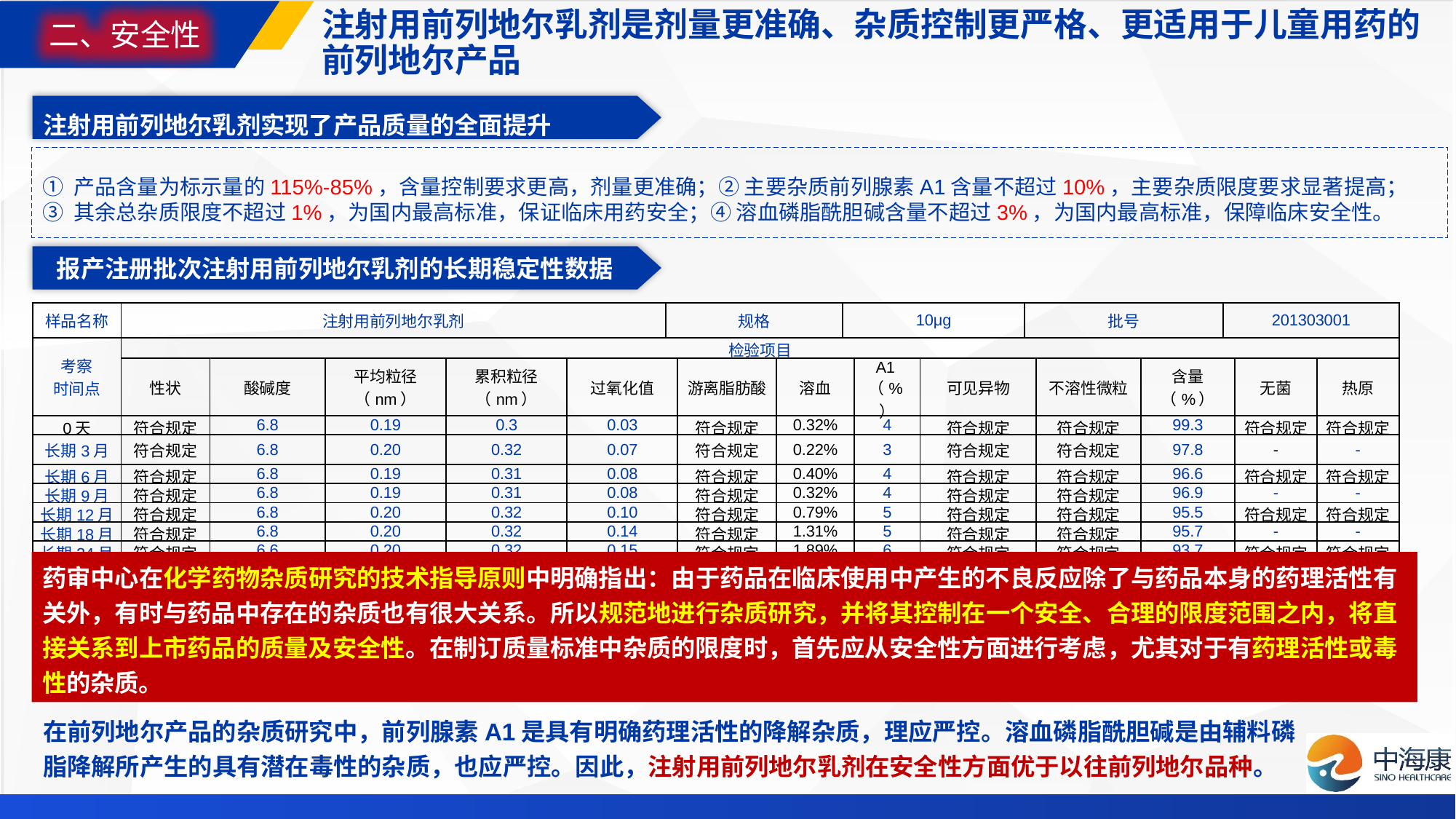

二、安全性
# 注射用前列地尔乳剂是剂量更准确、杂质控制更严格、更适用于儿童用药的前列地尔产品
注射用前列地尔乳剂实现了产品质量的全面提升
① 产品含量为标示量的115%-85%，含量控制要求更高，剂量更准确；② 主要杂质前列腺素A1含量不超过10%，主要杂质限度要求显著提高；
③ 其余总杂质限度不超过1%，为国内最高标准，保证临床用药安全；④ 溶血磷脂酰胆碱含量不超过3%，为国内最高标准，保障临床安全性。
报产注册批次注射用前列地尔乳剂的长期稳定性数据
| 样品名称 | 注射用前列地尔乳剂 |  |  |  |  | 规格 |  |  | 10μg |  |  | 批号 |  |  | 201303001 |  |  |
| --- | --- | --- | --- | --- | --- | --- | --- | --- | --- | --- | --- | --- | --- | --- | --- | --- | --- |
| 考察 时间点 | 检验项目 |  |  |  |  |  |  |  |  |  |  |  |  |  |  |  |  |
|  | 性状 | 酸碱度 | 平均粒径（nm） | 累积粒径（nm） | 过氧化值 |  | 游离脂肪酸 | 溶血 |  | A1（%） | 可见异物 |  | 不溶性微粒 | 含量（%） |  | 无菌 | 热原 |
| 0天 | 符合规定 | 6.8 | 0.19 | 0.3 | 0.03 |  | 符合规定 | 0.32% |  | 4 | 符合规定 |  | 符合规定 | 99.3 |  | 符合规定 | 符合规定 |
| 长期3月 | 符合规定 | 6.8 | 0.20 | 0.32 | 0.07 |  | 符合规定 | 0.22% |  | 3 | 符合规定 |  | 符合规定 | 97.8 |  | - | - |
| 长期6月 | 符合规定 | 6.8 | 0.19 | 0.31 | 0.08 |  | 符合规定 | 0.40% |  | 4 | 符合规定 |  | 符合规定 | 96.6 |  | 符合规定 | 符合规定 |
| 长期9月 | 符合规定 | 6.8 | 0.19 | 0.31 | 0.08 |  | 符合规定 | 0.32% |  | 4 | 符合规定 |  | 符合规定 | 96.9 |  | - | - |
| 长期12月 | 符合规定 | 6.8 | 0.20 | 0.32 | 0.10 |  | 符合规定 | 0.79% |  | 5 | 符合规定 |  | 符合规定 | 95.5 |  | 符合规定 | 符合规定 |
| 长期18月 | 符合规定 | 6.8 | 0.20 | 0.32 | 0.14 |  | 符合规定 | 1.31% |  | 5 | 符合规定 |  | 符合规定 | 95.7 |  | - | - |
| 长期24月 | 符合规定 | 6.6 | 0.20 | 0.32 | 0.15 |  | 符合规定 | 1.89% |  | 6 | 符合规定 |  | 符合规定 | 93.7 |  | 符合规定 | 符合规定 |
药审中心在化学药物杂质研究的技术指导原则中明确指出：由于药品在临床使用中产生的不良反应除了与药品本身的药理活性有关外，有时与药品中存在的杂质也有很大关系。所以规范地进行杂质研究，并将其控制在一个安全、合理的限度范围之内，将直接关系到上市药品的质量及安全性。在制订质量标准中杂质的限度时，首先应从安全性方面进行考虑，尤其对于有药理活性或毒性的杂质。
在前列地尔产品的杂质研究中，前列腺素A1是具有明确药理活性的降解杂质，理应严控。溶血磷脂酰胆碱是由辅料磷脂降解所产生的具有潜在毒性的杂质，也应严控。因此，注射用前列地尔乳剂在安全性方面优于以往前列地尔品种。